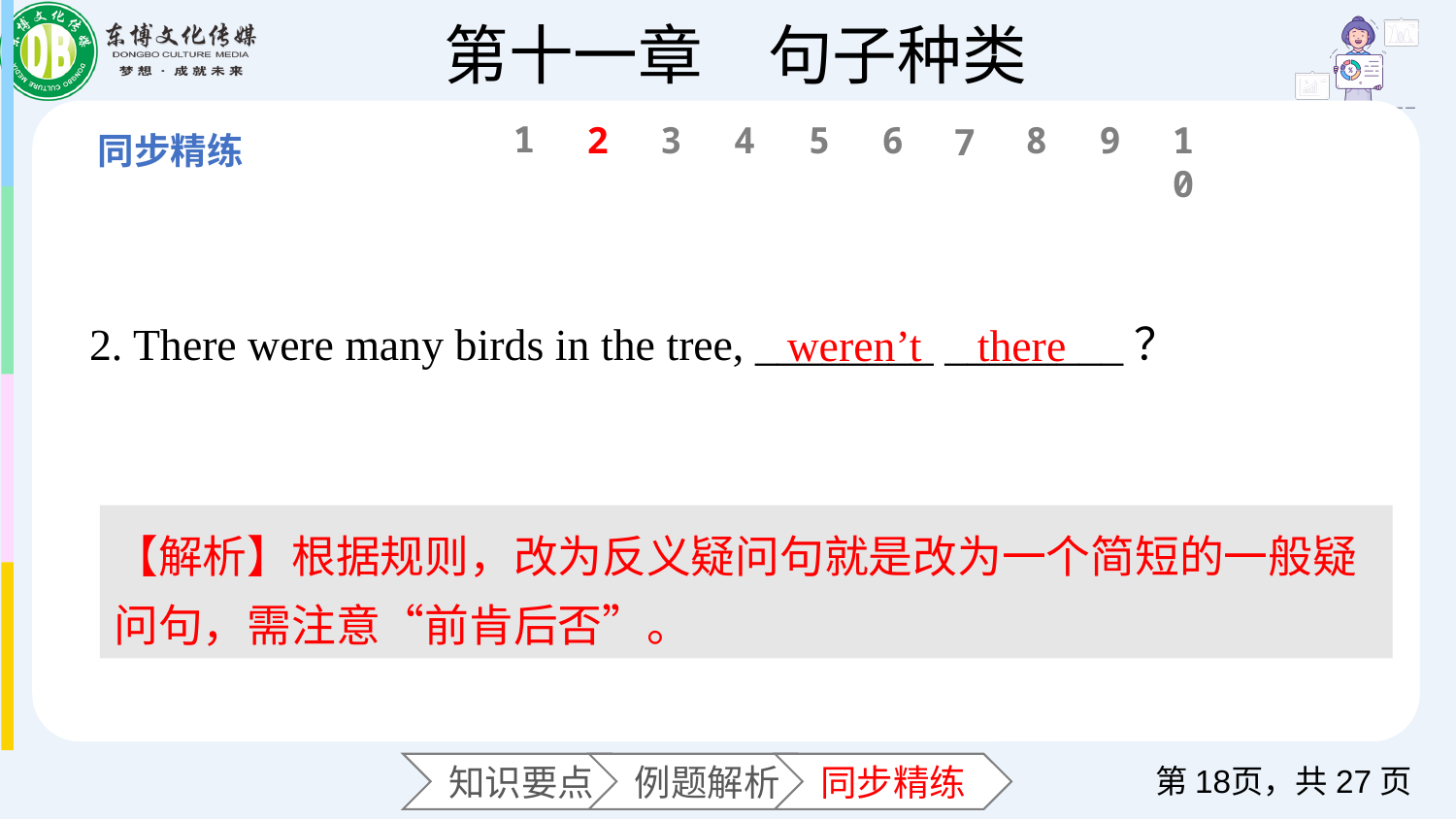

1
6
2
3
4
5
8
9
10
7

2. There were many birds in the tree, ________ ________？
there
weren’t
【解析】根据规则，改为反义疑问句就是改为一个简短的一般疑问句，需注意“前肯后否”。